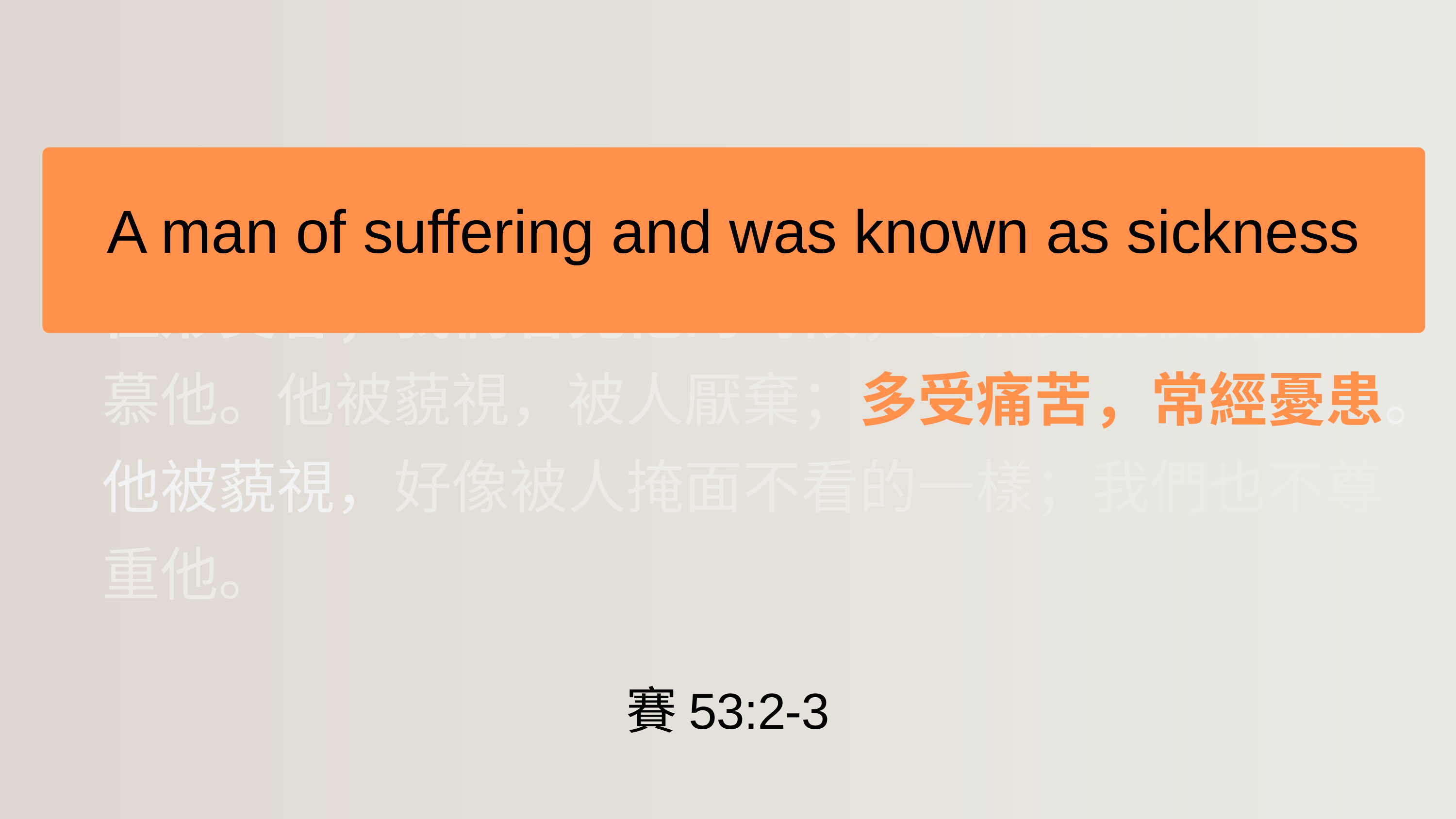

A man of suffering and was known as sickness
他在耶和華面前生長如嫩芽，像根出於乾地。他無佳形美容；我們看見他的時候，也無美貌使我們羨慕他。他被藐視，被人厭棄；多受痛苦，常經憂患。他被藐視，好像被人掩面不看的一樣；我們也不尊重他。
賽53:2-3